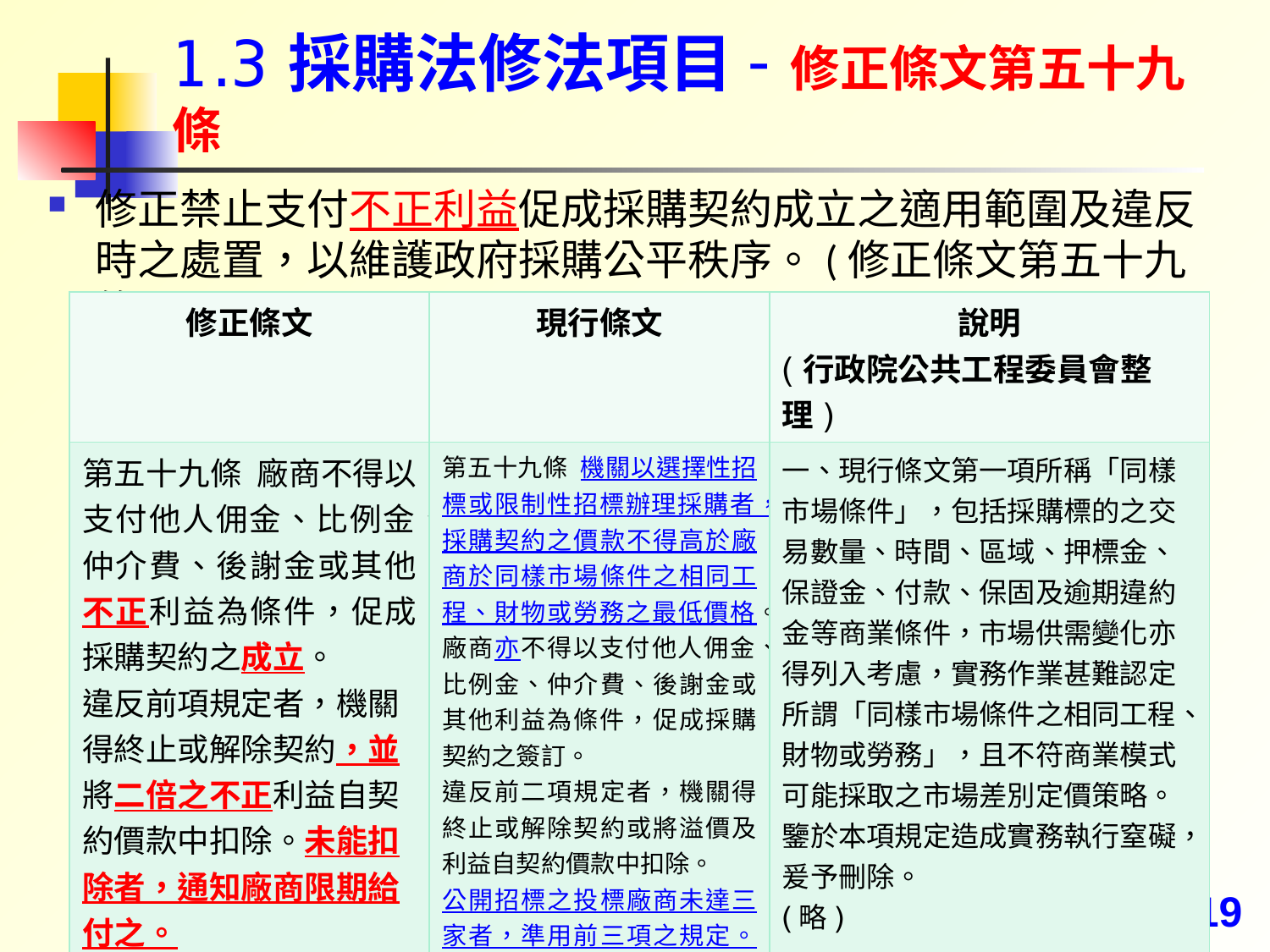

# 1.3採購法修法項目-修正條文第五十九條
修正禁止支付不正利益促成採購契約成立之適用範圍及違反時之處置，以維護政府採購公平秩序。(修正條文第五十九條)
| 修正條文 | 現行條文 | 說明 (行政院公共工程委員會整理) |
| --- | --- | --- |
| 第五十九條 廠商不得以支付他人佣金、比例金、仲介費、後謝金或其他不正利益為條件，促成採購契約之成立。 違反前項規定者，機關得終止或解除契約，並將二倍之不正利益自契約價款中扣除。未能扣除者，通知廠商限期給付之。 | 第五十九條 機關以選擇性招標或限制性招標辦理採購者，採購契約之價款不得高於廠商於同樣市場條件之相同工程、財物或勞務之最低價格。 廠商亦不得以支付他人佣金、比例金、仲介費、後謝金或其他利益為條件，促成採購契約之簽訂。 違反前二項規定者，機關得終止或解除契約或將溢價及利益自契約價款中扣除。 公開招標之投標廠商未達三家者，準用前三項之規定。 | 一、現行條文第一項所稱「同樣市場條件」，包括採購標的之交易數量、時間、區域、押標金、保證金、付款、保固及逾期違約金等商業條件，市場供需變化亦得列入考慮，實務作業甚難認定所謂「同樣市場條件之相同工程、財物或勞務」，且不符商業模式可能採取之市場差別定價策略。鑒於本項規定造成實務執行窒礙，爰予刪除。 (略) |
19